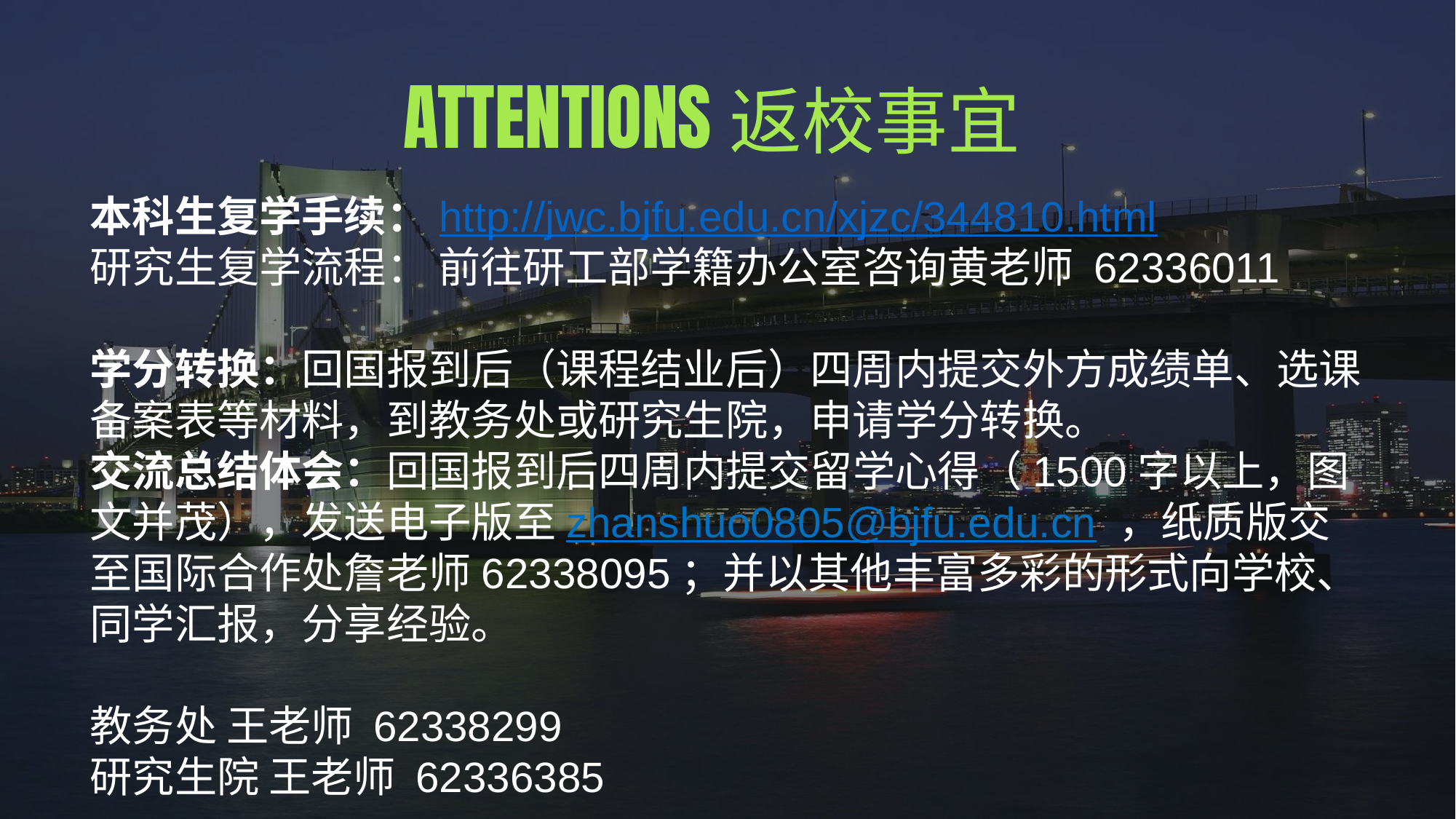

ATTENTIONS返校事宜
本科生复学手续：http://jwc.bjfu.edu.cn/xjzc/344810.html
研究生复学流程： 前往研工部学籍办公室咨询黄老师 62336011

学分转换：回国报到后（课程结业后）四周内提交外方成绩单、选课备案表等材料，到教务处或研究生院，申请学分转换。
交流总结体会：回国报到后四周内提交留学心得（1500字以上，图文并茂），发送电子版至zhanshuo0805@bjfu.edu.cn ，纸质版交至国际合作处詹老师62338095；并以其他丰富多彩的形式向学校、同学汇报，分享经验。

教务处 王老师 62338299
研究生院 王老师 62336385